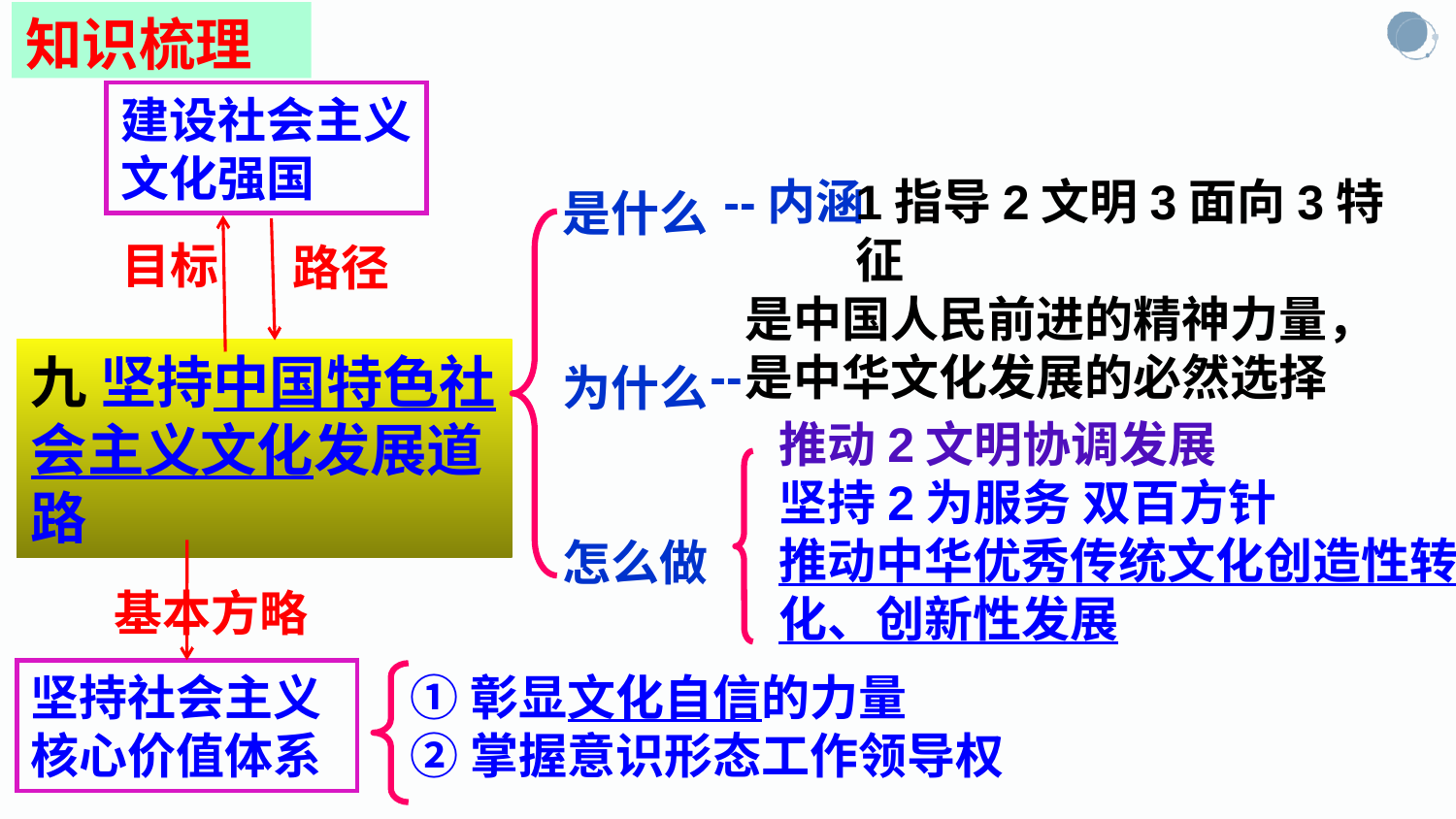

知识梳理
建设社会主义文化强国
1指导2文明3面向3特征
 --内涵

--

是什么

为什么

怎么做

目标

路径

是中国人民前进的精神力量，
是中华文化发展的必然选择
九 坚持中国特色社会主义文化发展道路
推动2文明协调发展
坚持2为服务 双百方针
推动中华优秀传统文化创造性转化、创新性发展

基本方略
①彰显文化自信的力量
②掌握意识形态工作领导权
坚持社会主义核心价值体系